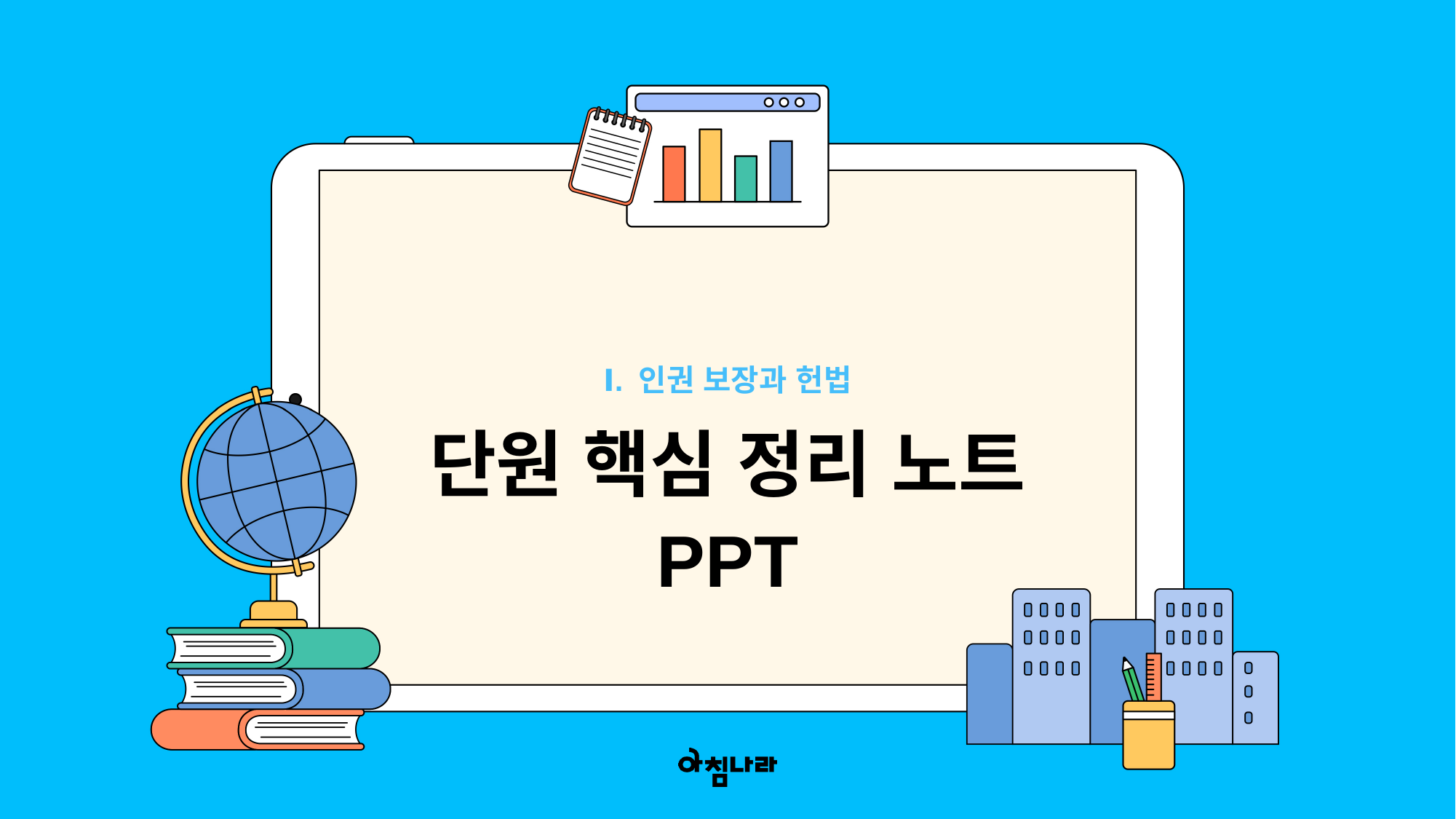

Ⅰ. 인권 보장과 헌법
단원 핵심 정리 노트
PPT